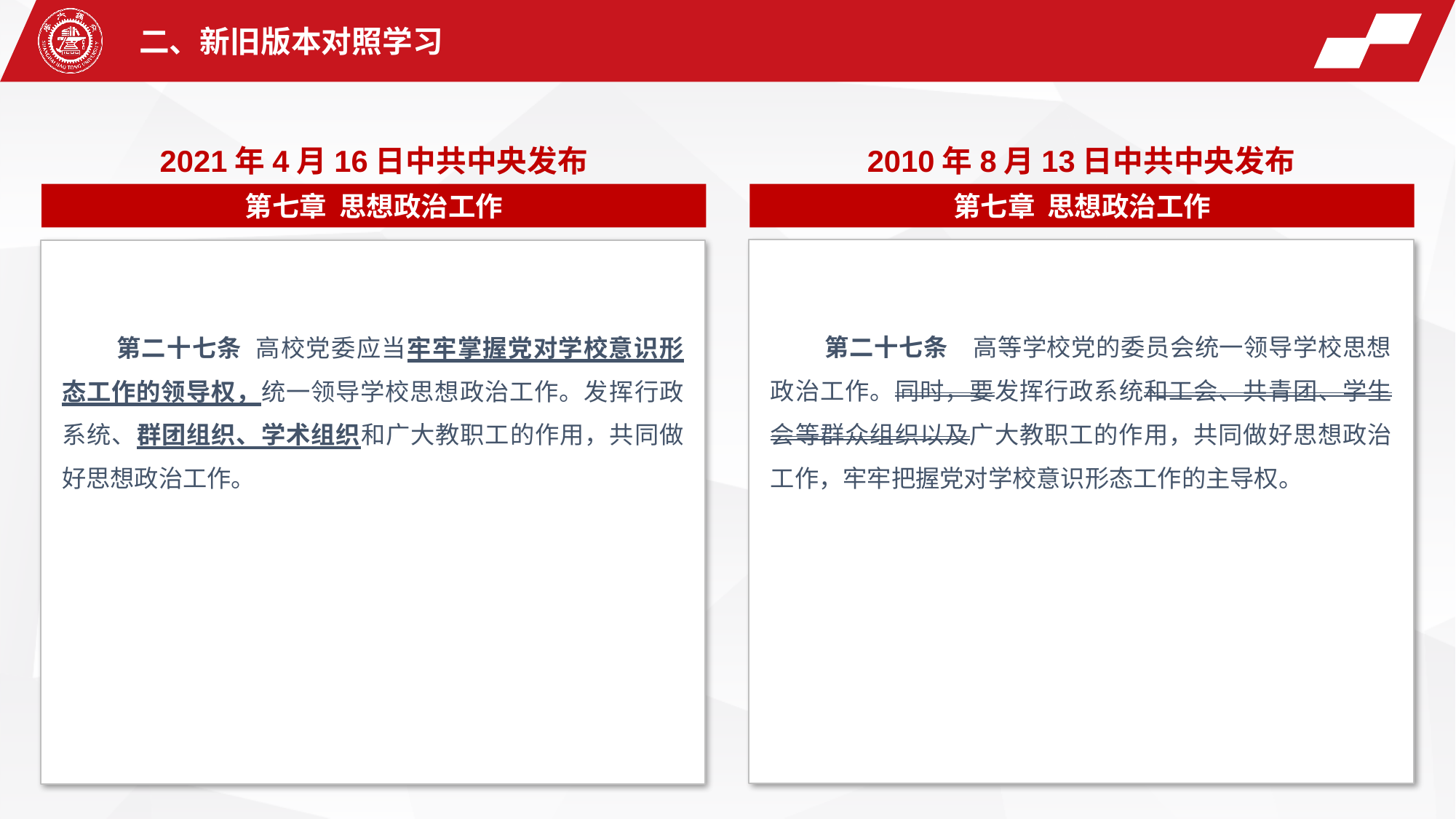

二、新旧版本对照学习
2021年4月16日中共中央发布
2010年8月13日中共中央发布
第七章  思想政治工作
第七章  思想政治工作

第二十七条　高等学校党的委员会统一领导学校思想政治工作。同时，要发挥行政系统和工会、共青团、学生会等群众组织以及广大教职工的作用，共同做好思想政治工作，牢牢把握党对学校意识形态工作的主导权。

第二十七条  高校党委应当牢牢掌握党对学校意识形态工作的领导权，统一领导学校思想政治工作。发挥行政系统、群团组织、学术组织和广大教职工的作用，共同做好思想政治工作。